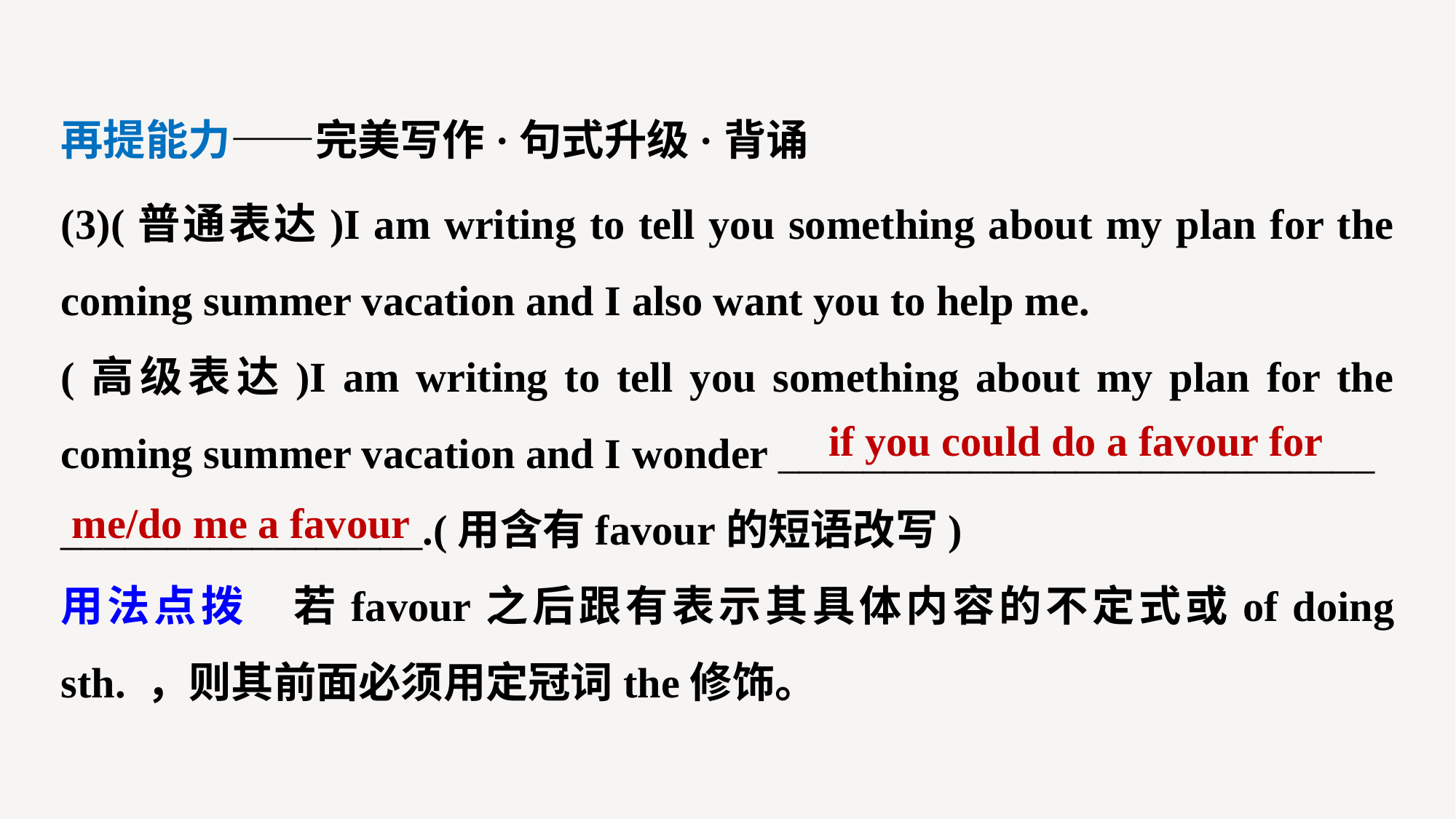

再提能力——完美写作·句式升级·背诵
(3)(普通表达)I am writing to tell you something about my plan for the coming summer vacation and I also want you to help me.
(高级表达)I am writing to tell you something about my plan for the coming summer vacation and I wonder ____________________________
_________________.(用含有favour的短语改写)
用法点拨　若favour之后跟有表示其具体内容的不定式或of doing sth. ，则其前面必须用定冠词the修饰。
if you could do a favour for
me/do me a favour